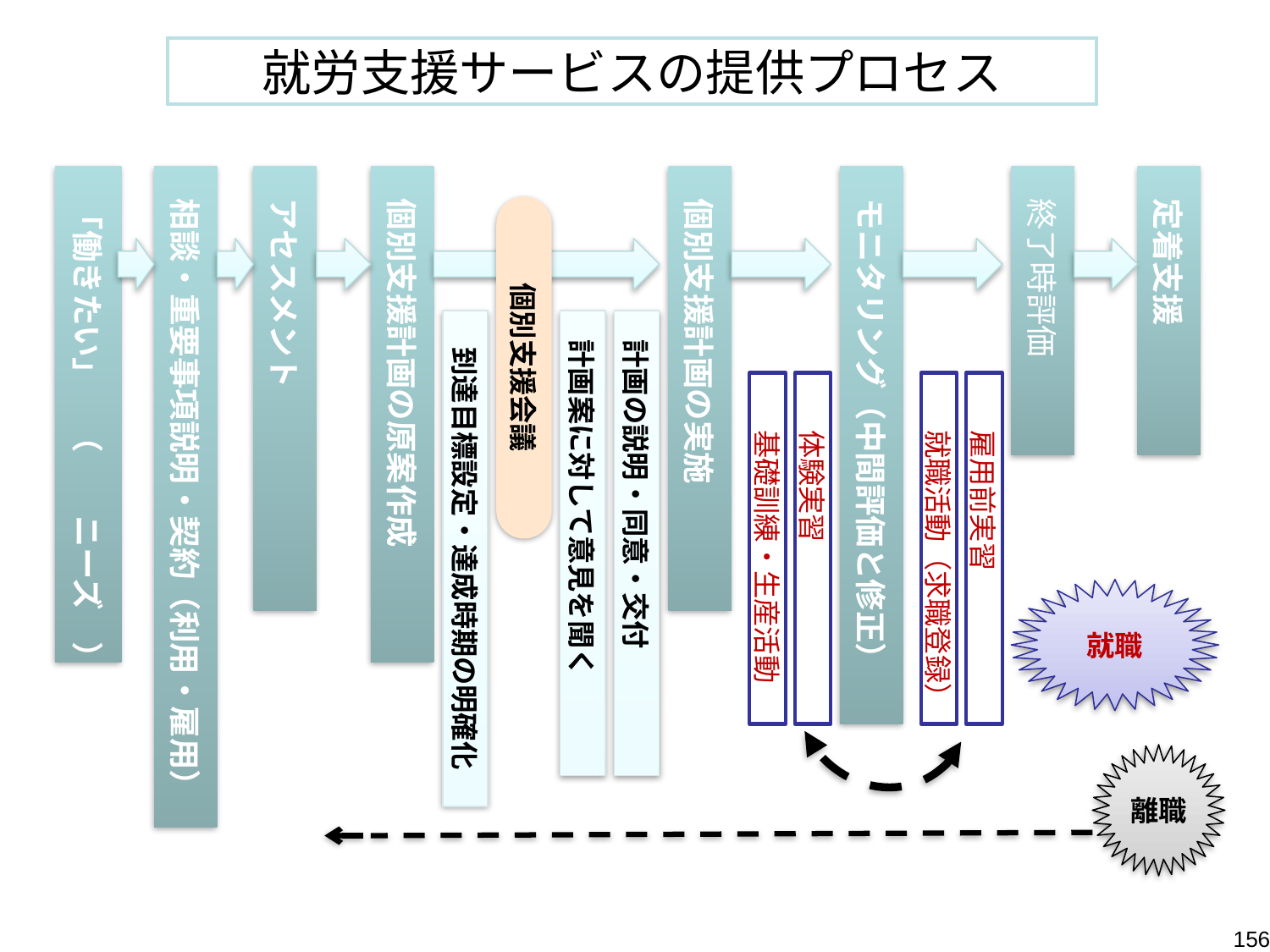

# 就労支援サービスの提供プロセス
　「働きたい」　（　　ニーズ　）
　相談・重要事項説明・契約（利用・雇用）
　アセスメント
　個別支援計画の原案作成
　個別支援計画の実施
　モニタリング（中間評価と修正）
　終了時評価
　定着支援
個別支援会議

到達目標設定・達成時期の明確化
　計画案に対して意見を聞く
　計画の説明・同意・交付
　　基礎訓練・生産活動
　　体験実習
　　就職活動（求職登録）
　　雇用前実習
就職

離職
156